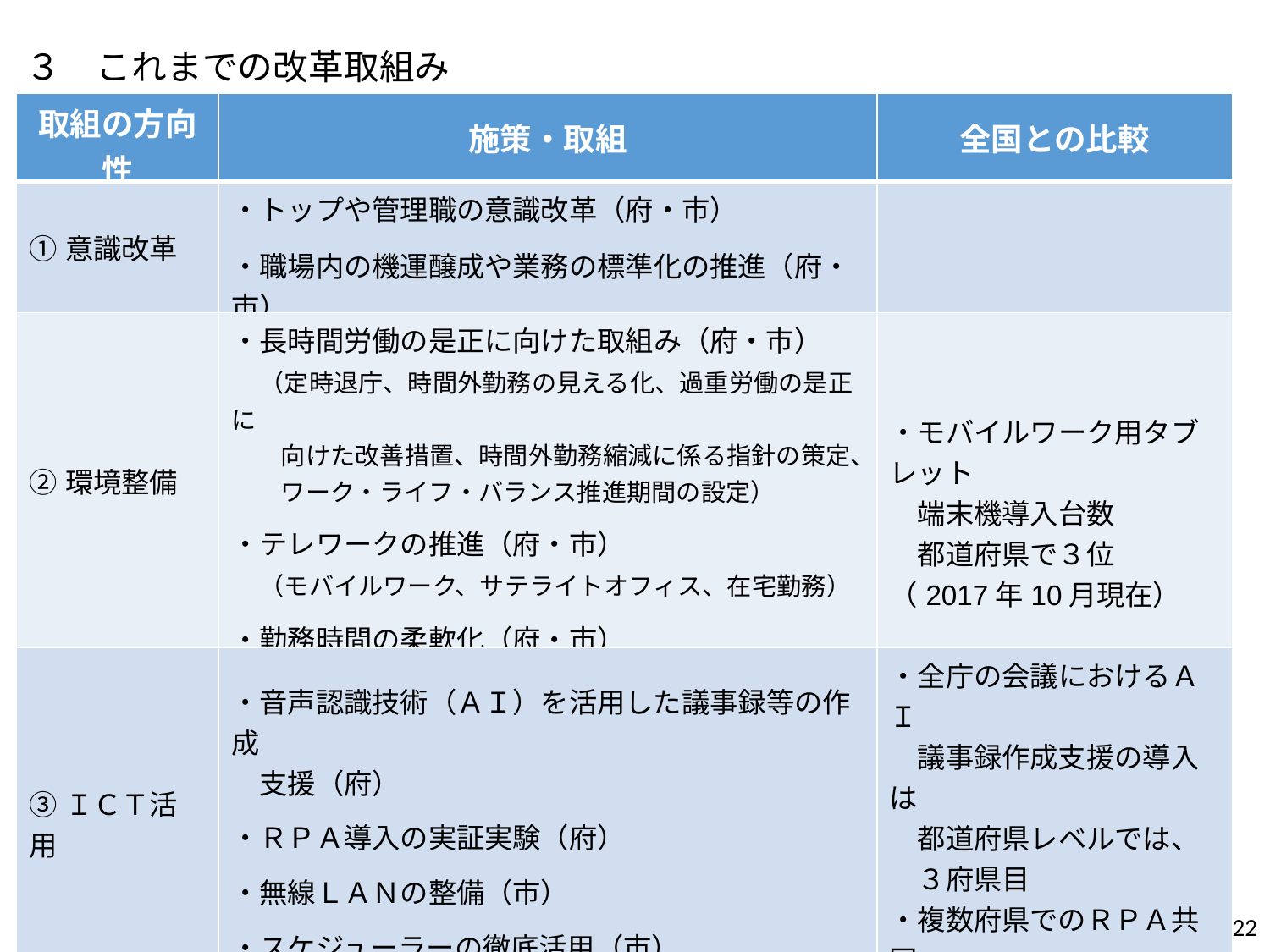

３　これまでの改革取組み
| 取組の方向性 | 施策・取組 | 全国との比較 |
| --- | --- | --- |
| ①意識改革 | ・トップや管理職の意識改革（府・市） ・職場内の機運醸成や業務の標準化の推進（府・市） |  |
| ②環境整備 | ・長時間労働の是正に向けた取組み（府・市） 　（定時退庁、時間外勤務の見える化、過重労働の是正に 　　向けた改善措置、時間外勤務縮減に係る指針の策定、 　　ワーク・ライフ・バランス推進期間の設定） ・テレワークの推進（府・市） 　（モバイルワーク、サテライトオフィス、在宅勤務） ・勤務時間の柔軟化（府・市） 　（時差通勤制度、昼休憩時間の柔軟化） | ・モバイルワーク用タブレット 　端末機導入台数 　都道府県で３位 （2017年10月現在） |
| ③ＩＣＴ活用 | ・音声認識技術（ＡＩ）を活用した議事録等の作成 　支援（府） ・ＲＰＡ導入の実証実験（府） ・無線ＬＡＮの整備（市） ・スケジューラーの徹底活用（市） | ・全庁の会議におけるＡＩ 　議事録作成支援の導入は 　都道府県レベルでは、 　３府県目 ・複数府県でのＲＰＡ共同 　実証実験は全国初 |
（１）施策一覧
322